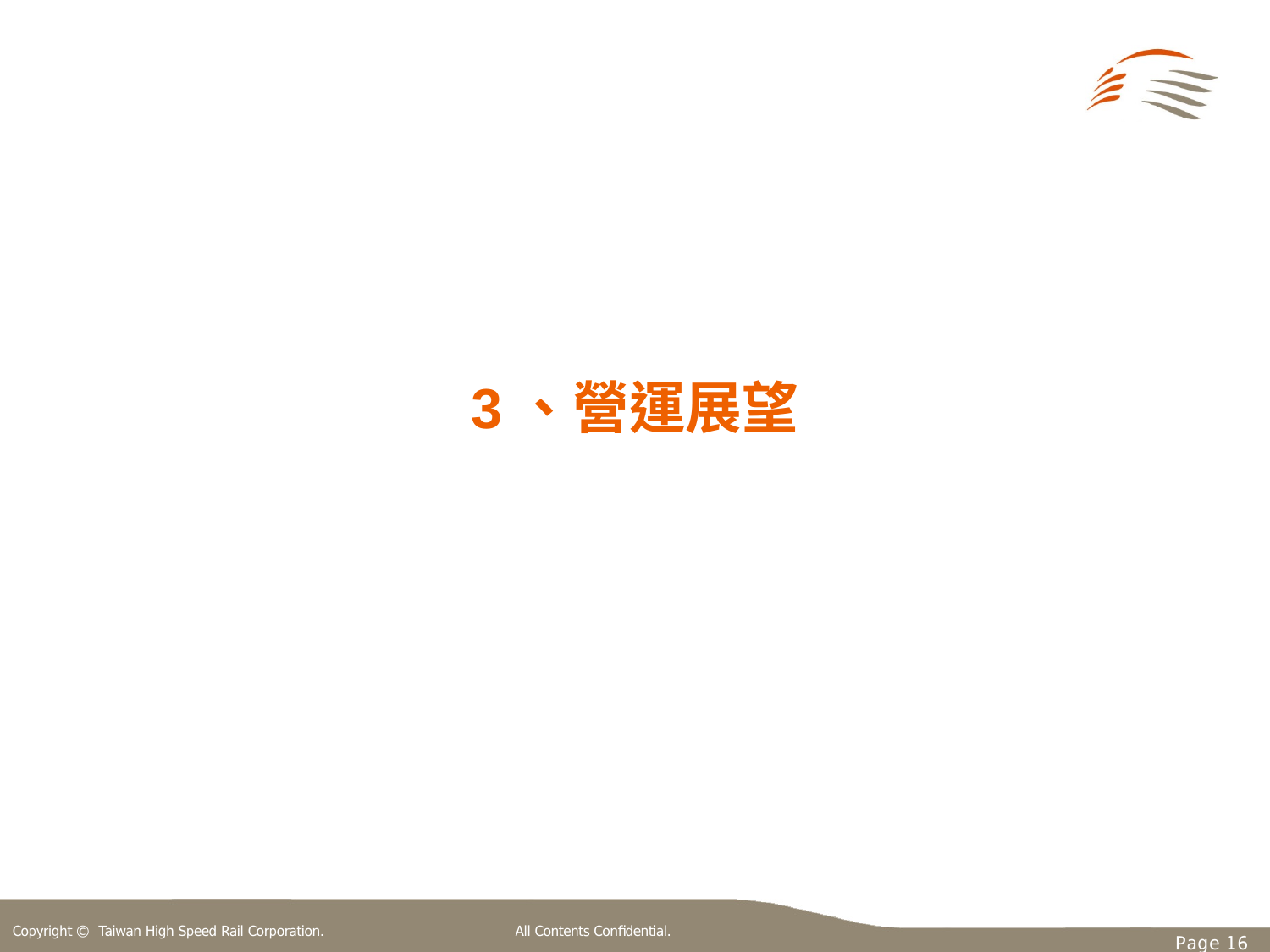

3、營運展望
Copyright ©  Taiwan High Speed Rail Corporation.                                           All Contents Confidential.